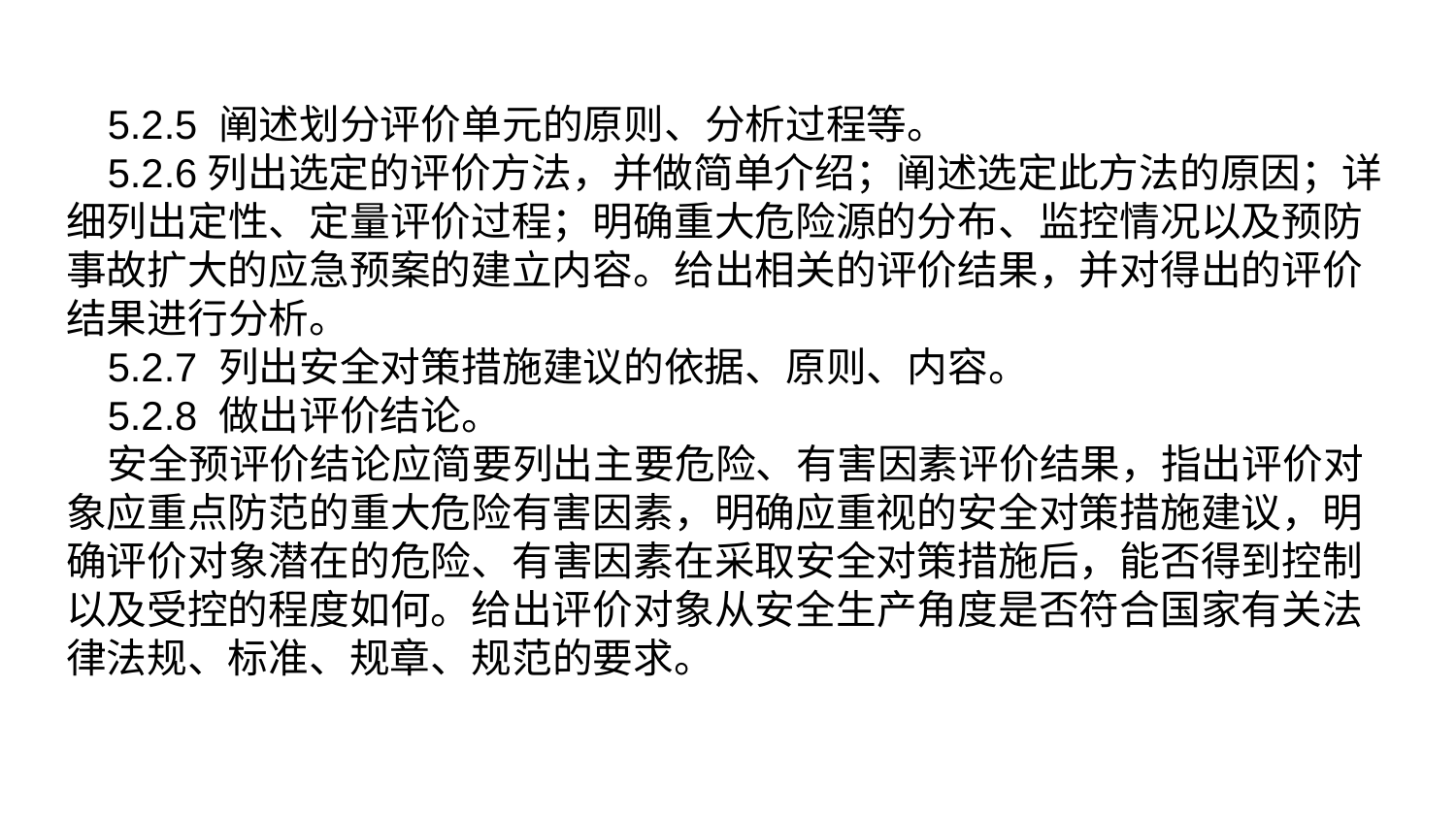

5.2.5 阐述划分评价单元的原则、分析过程等。
5.2.6列出选定的评价方法，并做简单介绍；阐述选定此方法的原因；详细列出定性、定量评价过程；明确重大危险源的分布、监控情况以及预防事故扩大的应急预案的建立内容。给出相关的评价结果，并对得出的评价结果进行分析。
5.2.7 列出安全对策措施建议的依据、原则、内容。
5.2.8 做出评价结论。
安全预评价结论应简要列出主要危险、有害因素评价结果，指出评价对象应重点防范的重大危险有害因素，明确应重视的安全对策措施建议，明确评价对象潜在的危险、有害因素在采取安全对策措施后，能否得到控制以及受控的程度如何。给出评价对象从安全生产角度是否符合国家有关法律法规、标准、规章、规范的要求。